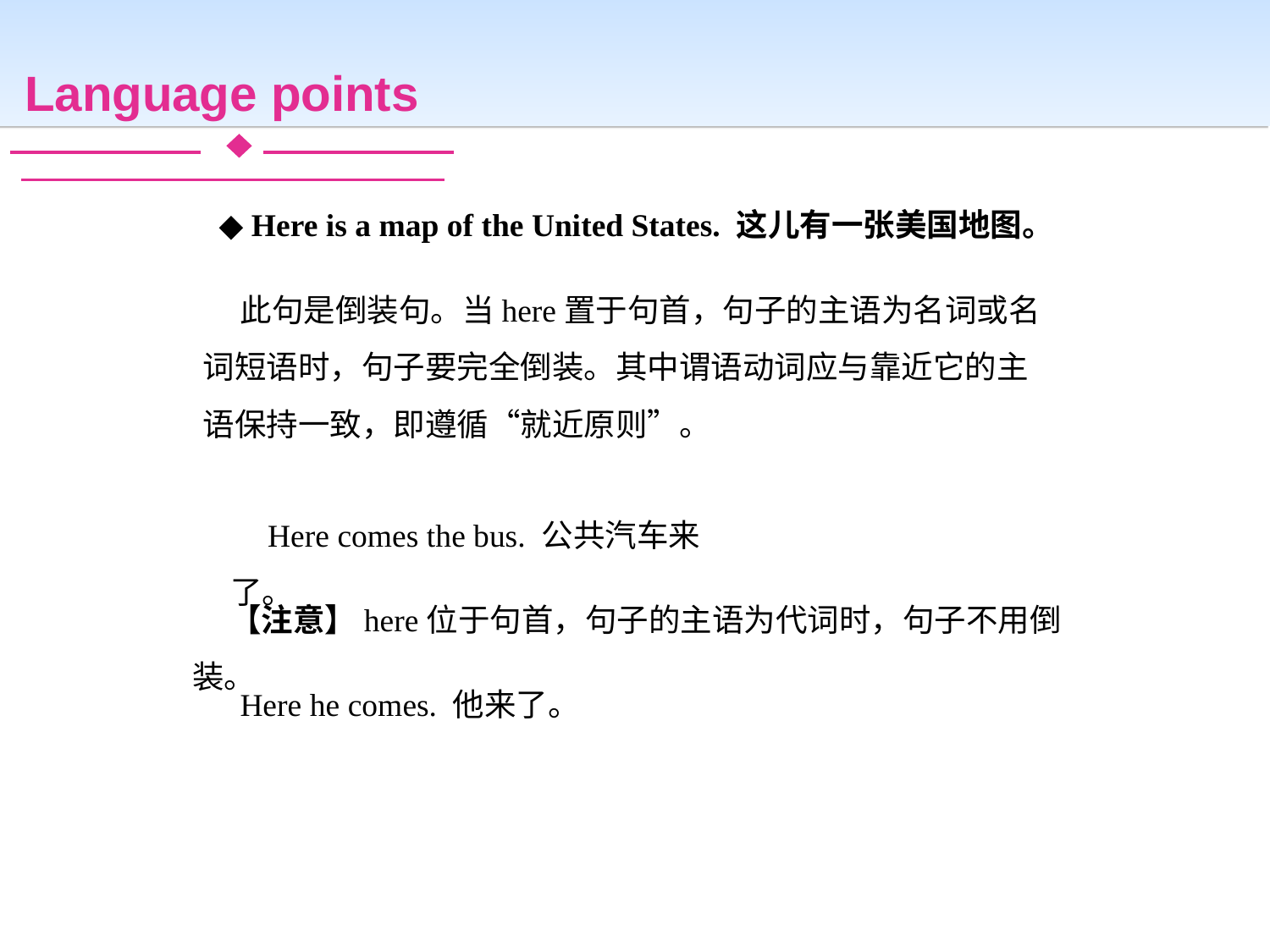

Language points

◆ Here is a map of the United States. 这儿有一张美国地图。
此句是倒装句。当here置于句首，句子的主语为名词或名词短语时，句子要完全倒装。其中谓语动词应与靠近它的主语保持一致，即遵循“就近原则”。
Here comes the bus. 公共汽车来了。
【注意】here位于句首，句子的主语为代词时，句子不用倒装。
Here he comes. 他来了。